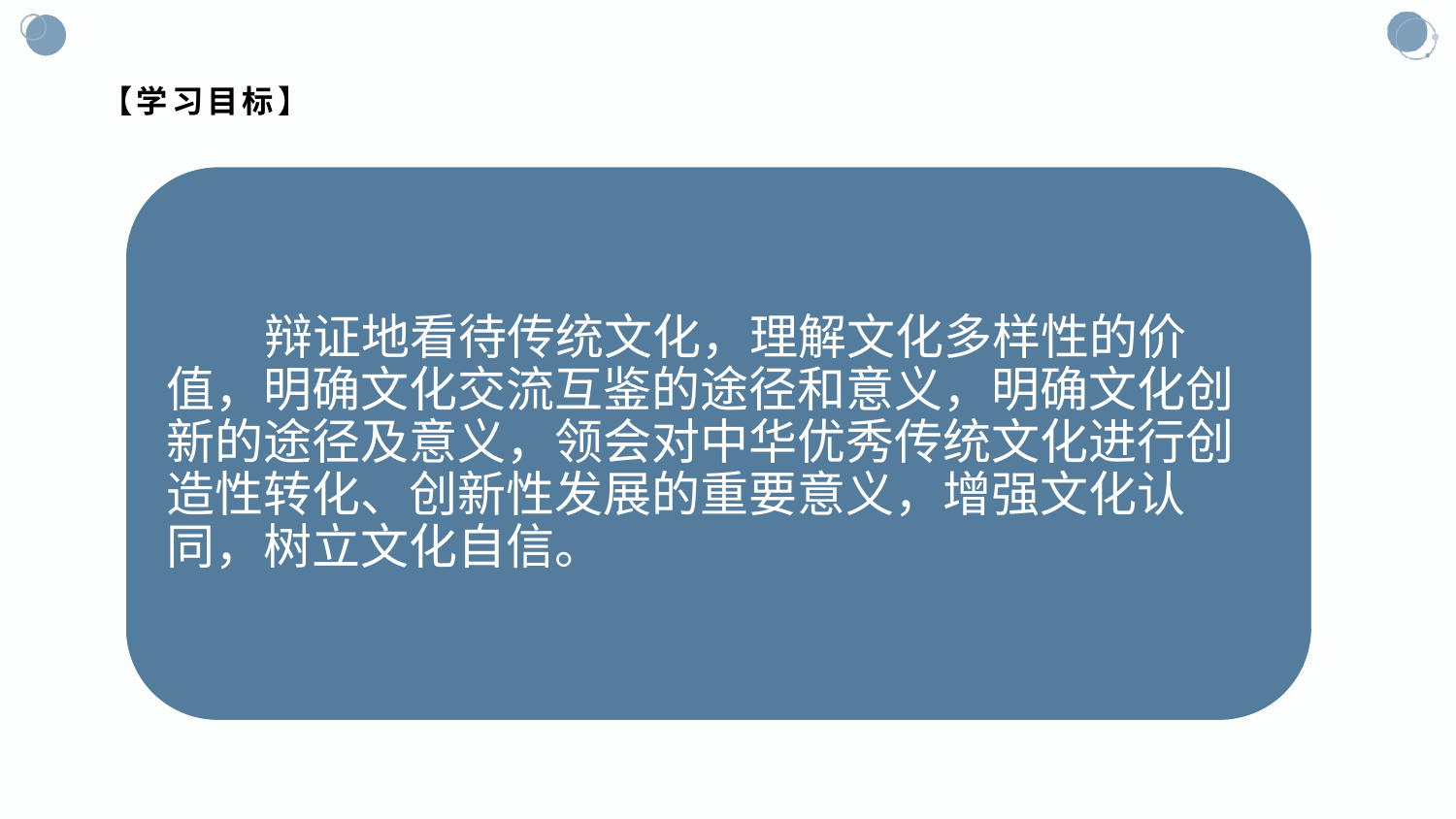

# 【学习目标】
辩证地看待传统文化，理解文化多样性的价值，明确文化交流互鉴的途径和意义，明确文化创新的途径及意义，领会对中华优秀传统文化进行创造性转化、创新性发展的重要意义，增强文化认同，树立文化自信。